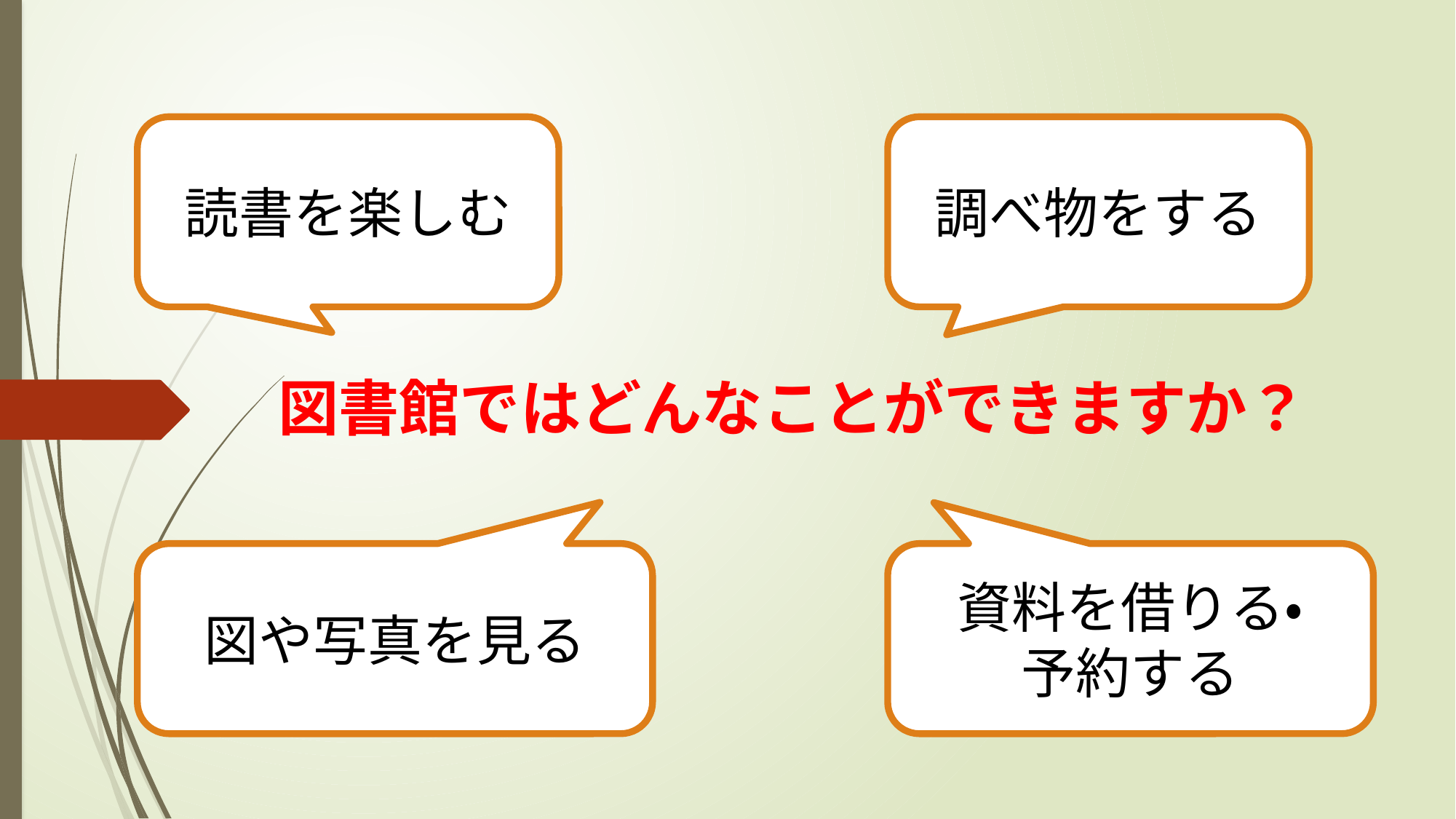

調べ物をする
読書を楽しむ
# 図書館ではどんなことができますか？
資料を借りる・
予約する
図や写真を見る